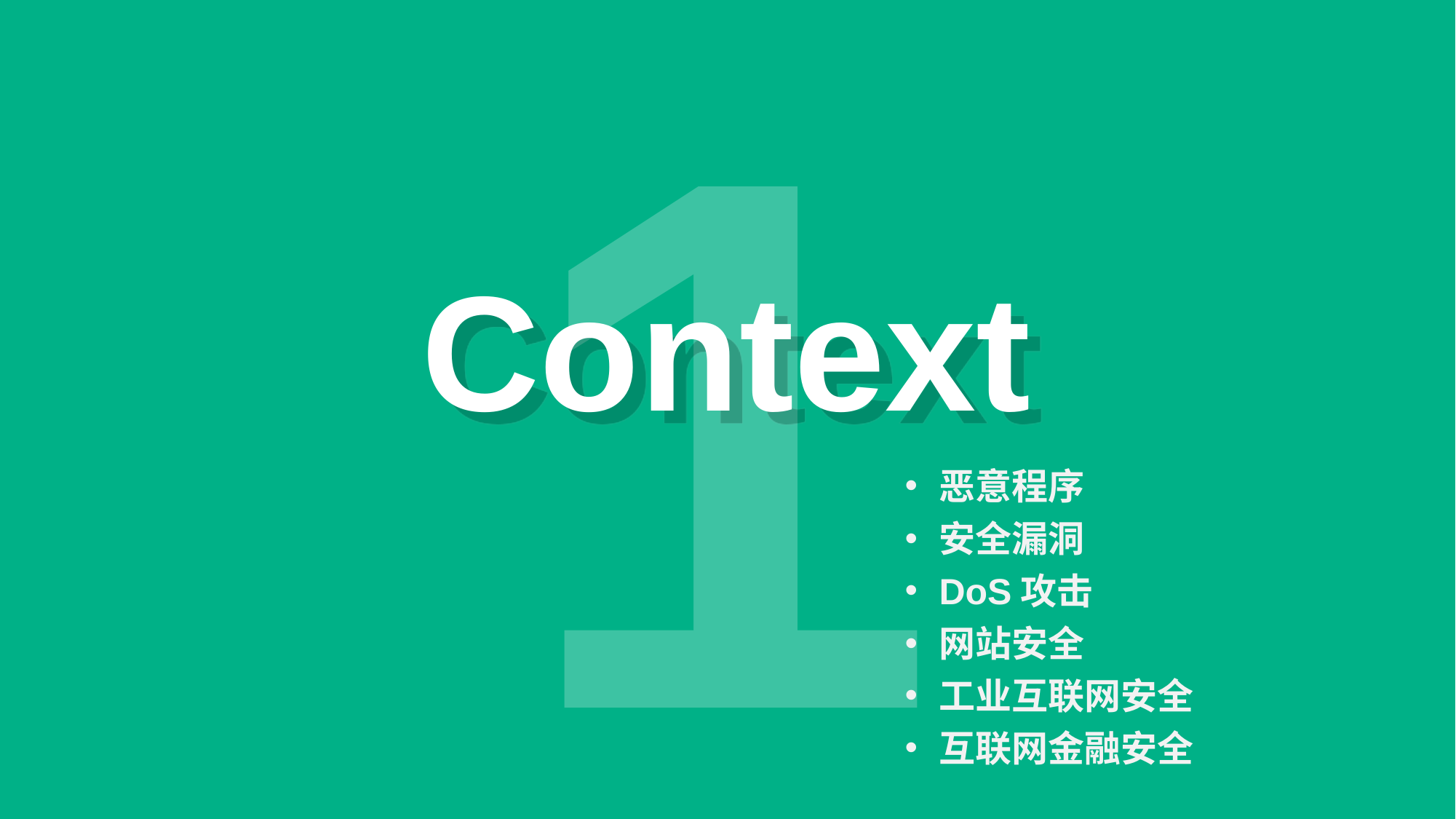

1
Context
恶意程序
安全漏洞
DoS攻击
网站安全
工业互联网安全
互联网金融安全